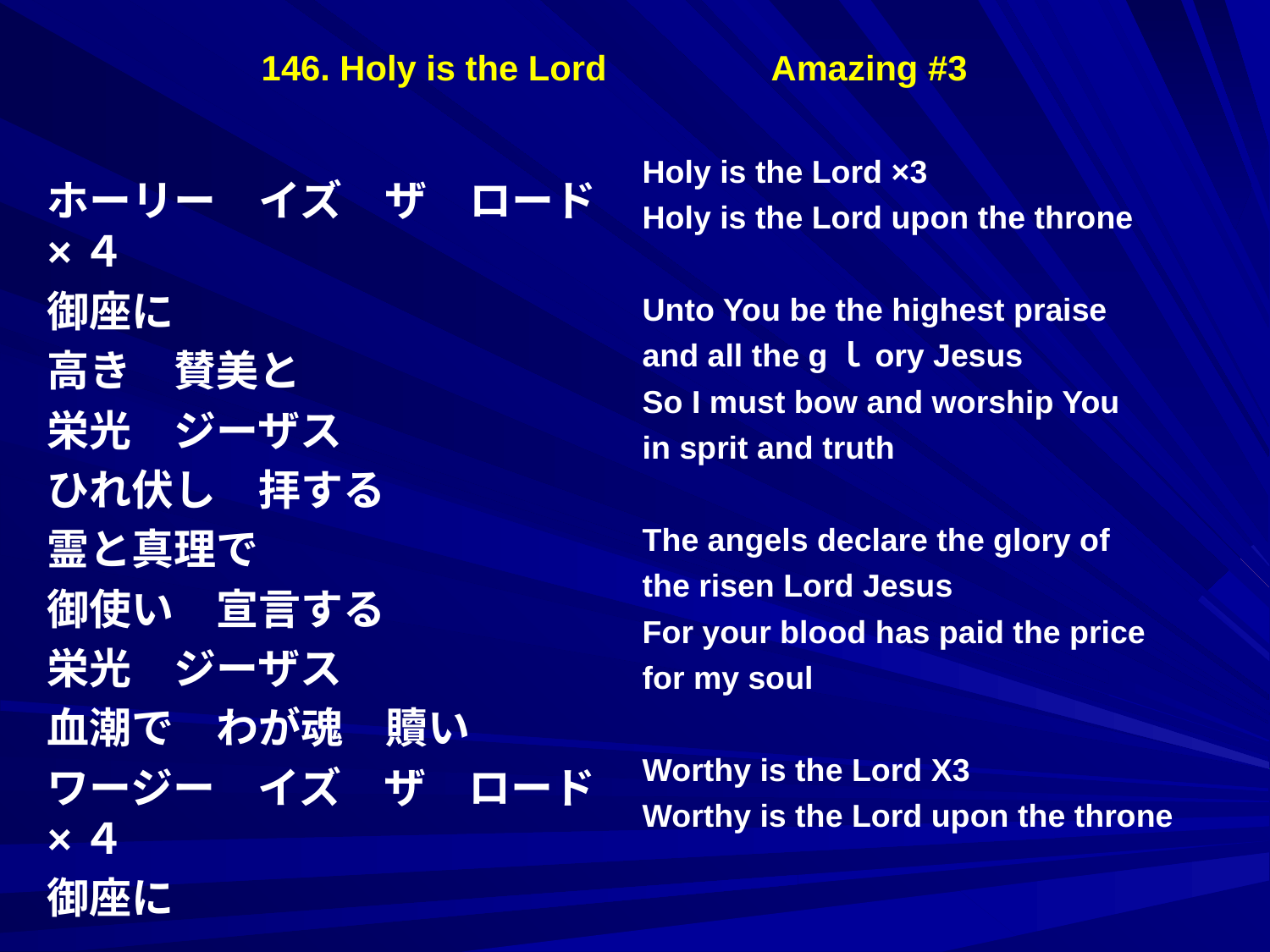

146. Holy is the Lord                 Amazing #3
Holy is the Lord ×3
Holy is the Lord upon the throne

Unto You be the highest praise
and all the gｌory Jesus
So I must bow and worship You
in sprit and truth

The angels declare the glory of
the risen Lord Jesus
For your blood has paid the price
for my soul

Worthy is the Lord X3
Worthy is the Lord upon the throne
ホーリー　イズ　ザ　ロード×４
御座に
高き　賛美と
栄光　ジーザス
ひれ伏し　拝する
霊と真理で
御使い　宣言する
栄光　ジーザス
血潮で　わが魂　贖い
ワージー　イズ　ザ　ロード×４
御座に